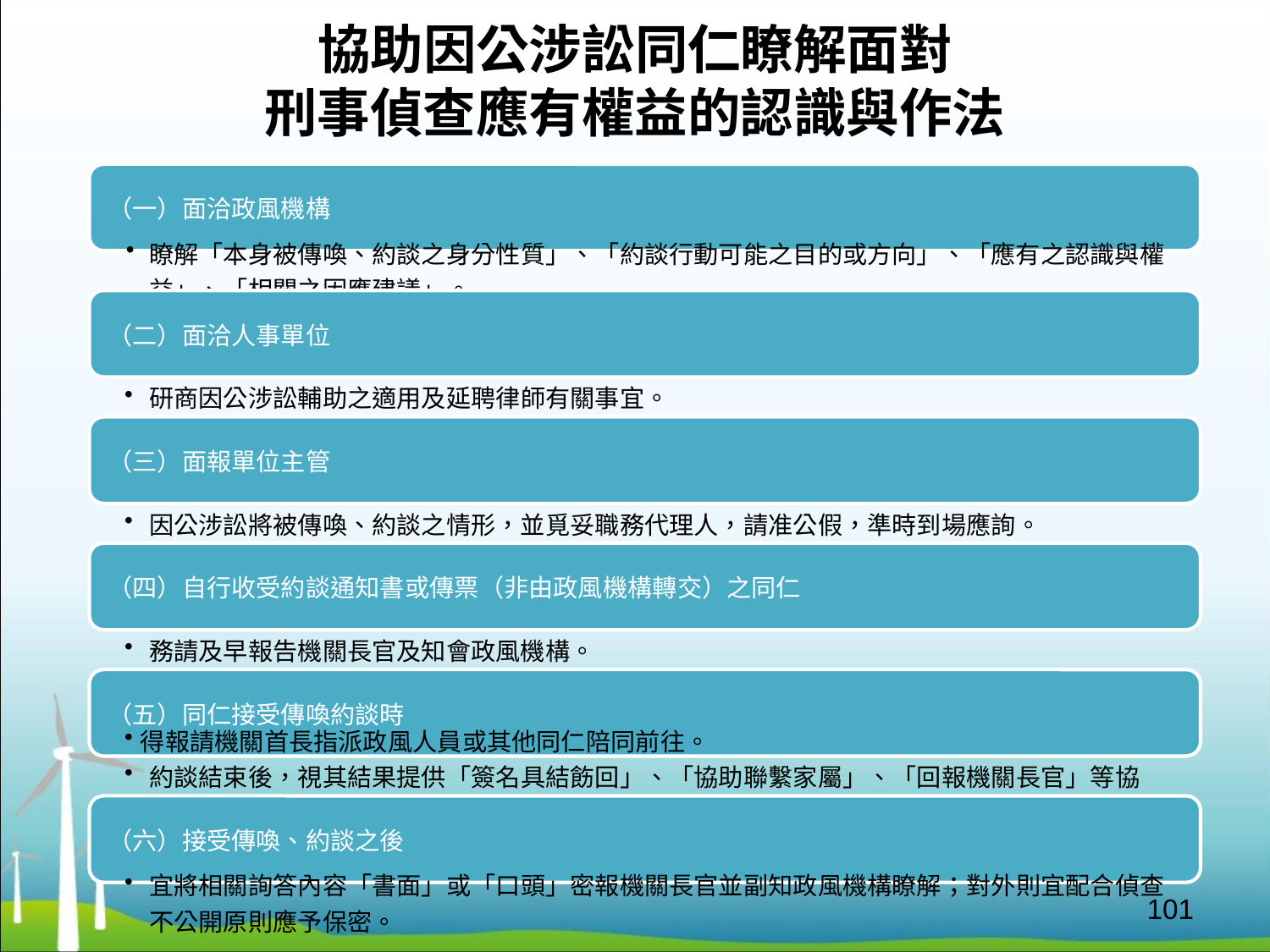

# 協助因公涉訟同仁瞭解面對 刑事偵查應有權益的認識與作法
（一）面洽政風機構
（二）面洽人事單位
（三）面報單位主管
（四）自行收受約談通知書或傳票（非由政風機構轉交）之同仁
（五）同仁接受傳喚約談時
（六）接受傳喚、約談之後
瞭解「本身被傳喚、約談之身分性質」、「約談行動可能之目的或方向」、「應有之認識與權益」、「相關之因應建議」。
研商因公涉訟輔助之適用及延聘律師有關事宜。
因公涉訟將被傳喚、約談之情形，並覓妥職務代理人，請准公假，準時到場應詢。
務請及早報告機關長官及知會政風機構。
約談結束後，視其結果提供「簽名具結飭回」、「協助聯繫家屬」、「回報機關長官」等協助。
得報請機關首長指派政風人員或其他同仁陪同前往。
宜將相關詢答內容「書面」或「口頭」密報機關長官並副知政風機構瞭解；對外則宜配合偵查不公開原則應予保密。
101